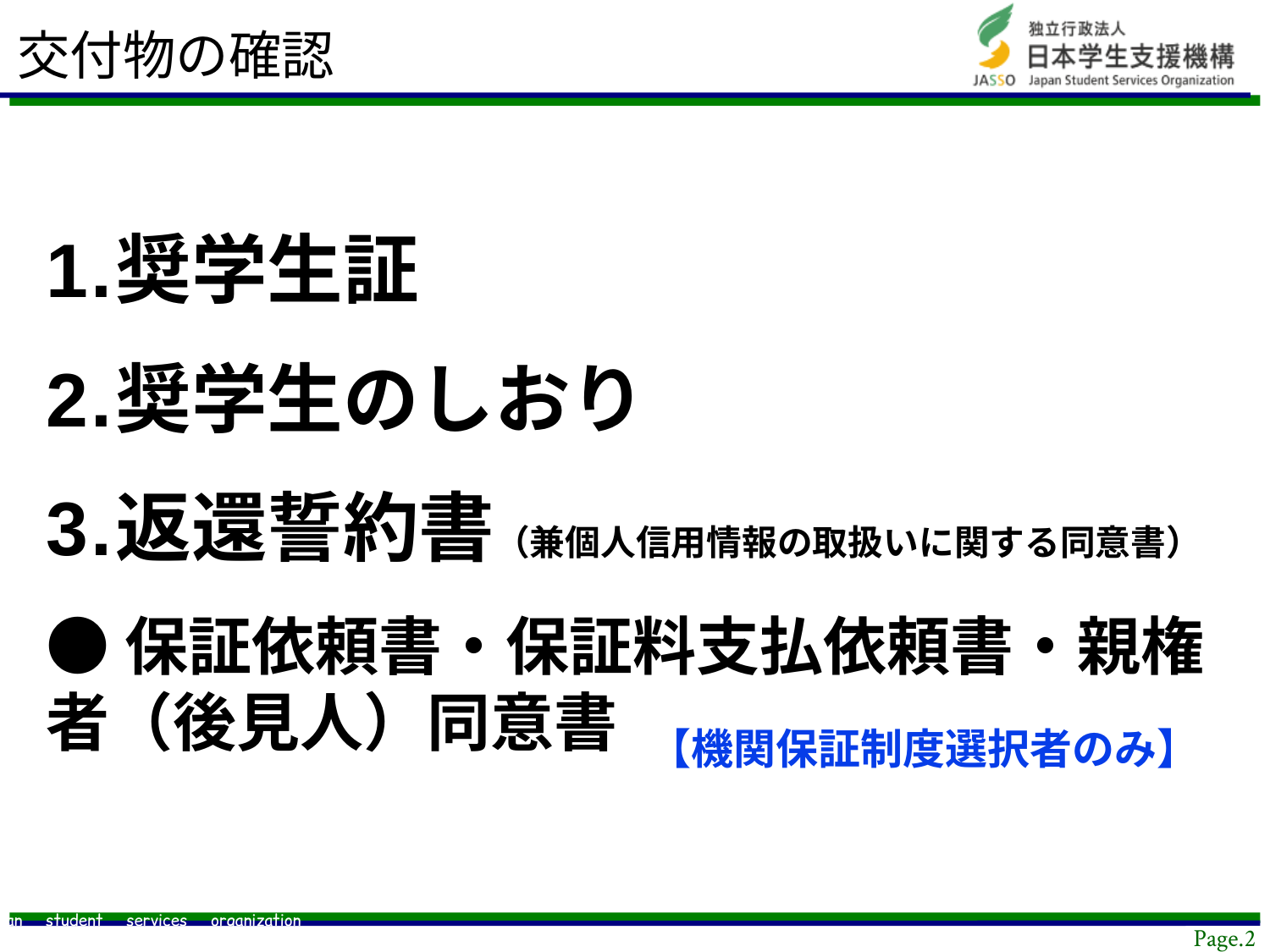

交付物の確認

奨学生証
奨学生のしおり
返還誓約書（兼個人信用情報の取扱いに関する同意書）
●保証依頼書・保証料支払依頼書・親権者（後見人）同意書
【機関保証制度選択者のみ】